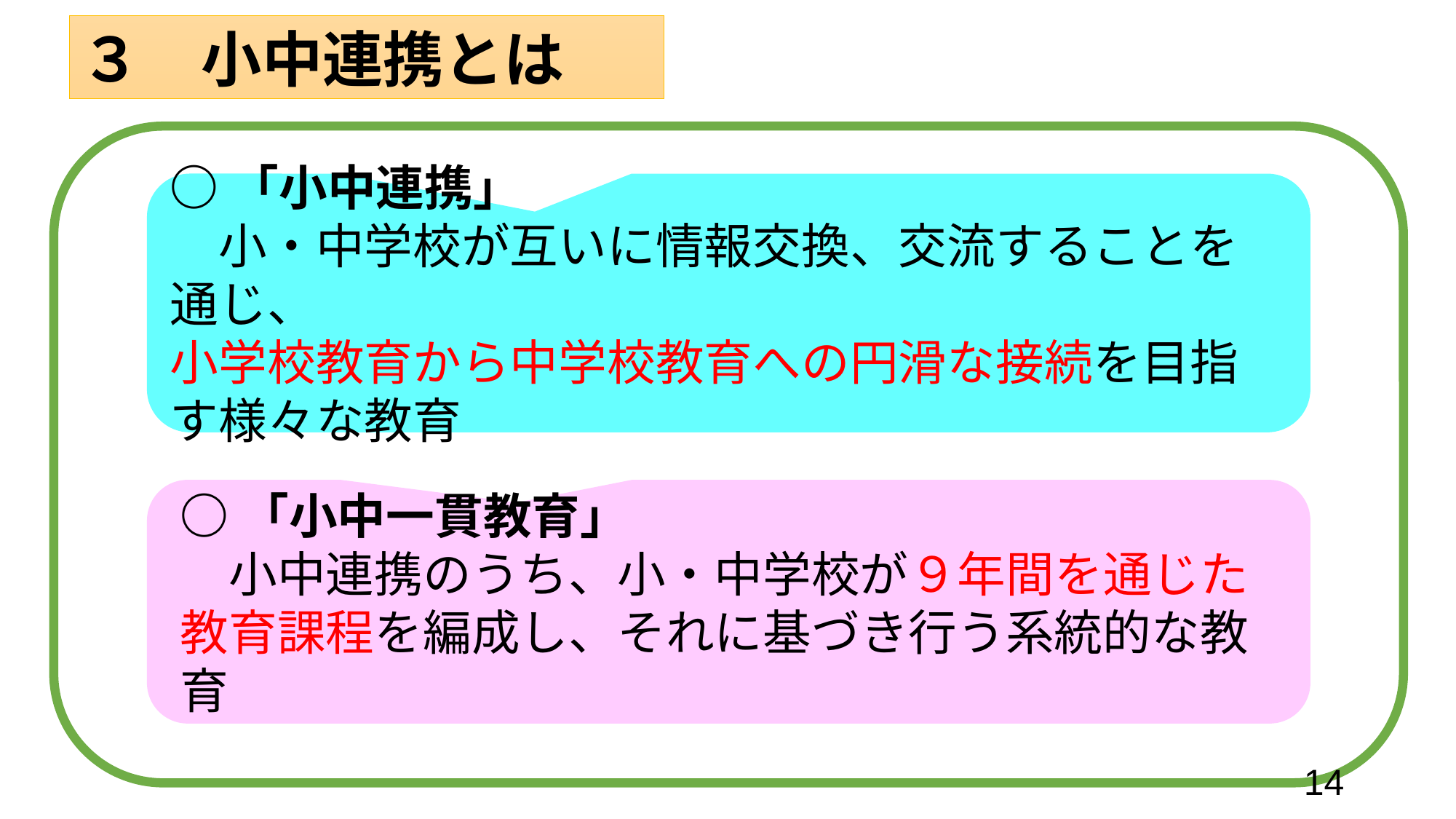

３　小中連携とは

○「小中連携」
　小・中学校が互いに情報交換、交流することを通じ、
小学校教育から中学校教育への円滑な接続を目指す様々な教育
○「小中一貫教育」
　小中連携のうち、小・中学校が９年間を通じた
教育課程を編成し、それに基づき行う系統的な教育
14